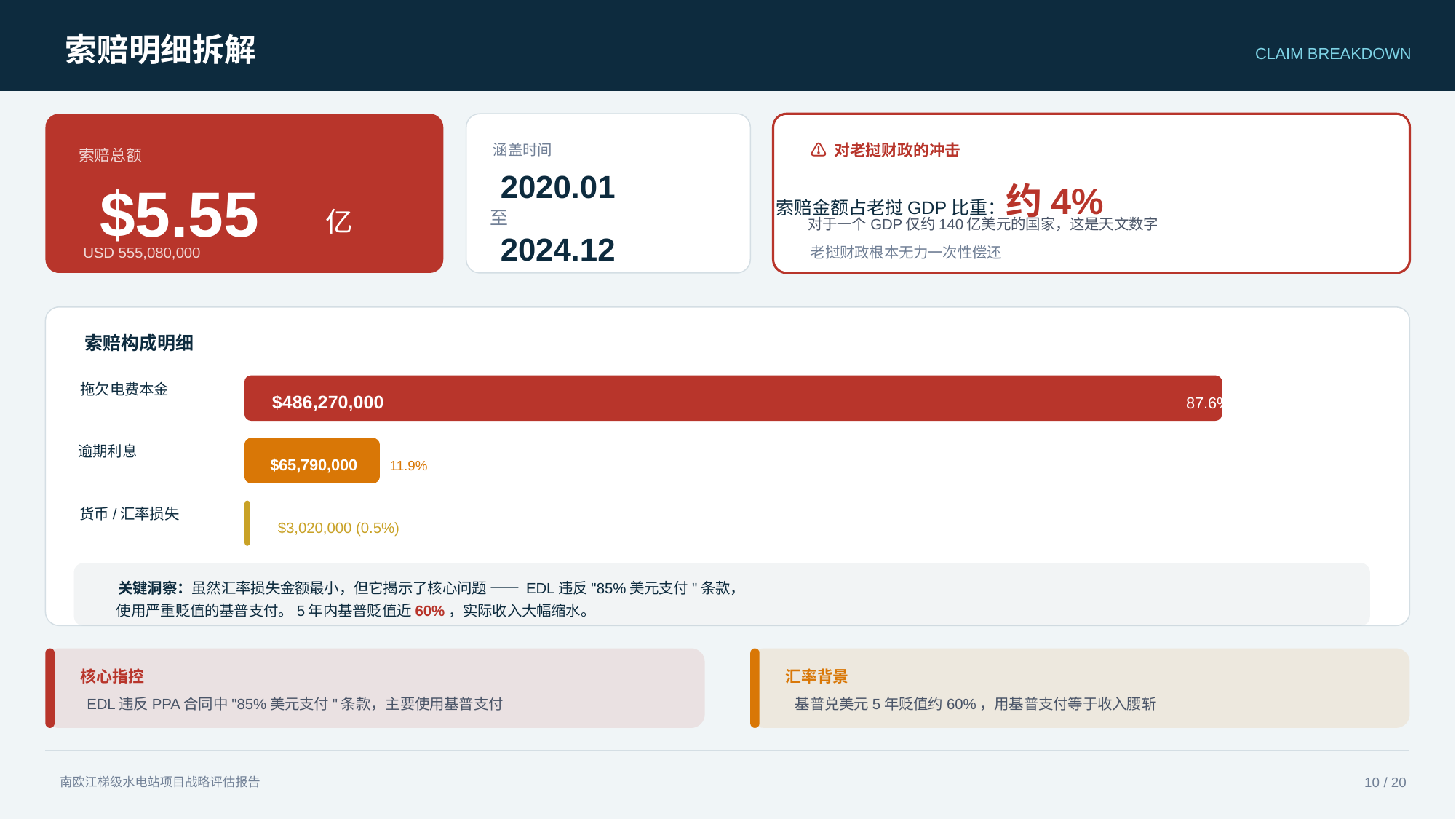

索赔明细拆解
CLAIM BREAKDOWN

索赔总额
$5.55
亿
USD 555,080,000

涵盖时间
2020.01
至
2024.12

⚠️ 对老挝财政的冲击
索赔金额占老挝GDP比重：约4%
对于一个GDP仅约140亿美元的国家，这是天文数字
老挝财政根本无力一次性偿还

索赔构成明细

拖欠电费本金
$486,270,000
87.6%

逾期利息
$65,790,000
11.9%

货币/汇率损失
$3,020,000 (0.5%)

关键洞察：虽然汇率损失金额最小，但它揭示了核心问题 —— EDL违反"85%美元支付"条款，
使用严重贬值的基普支付。5年内基普贬值近60%，实际收入大幅缩水。

核心指控
EDL违反PPA合同中"85%美元支付"条款，主要使用基普支付

汇率背景
基普兑美元5年贬值约60%，用基普支付等于收入腰斩

10 / 20
南欧江梯级水电站项目战略评估报告